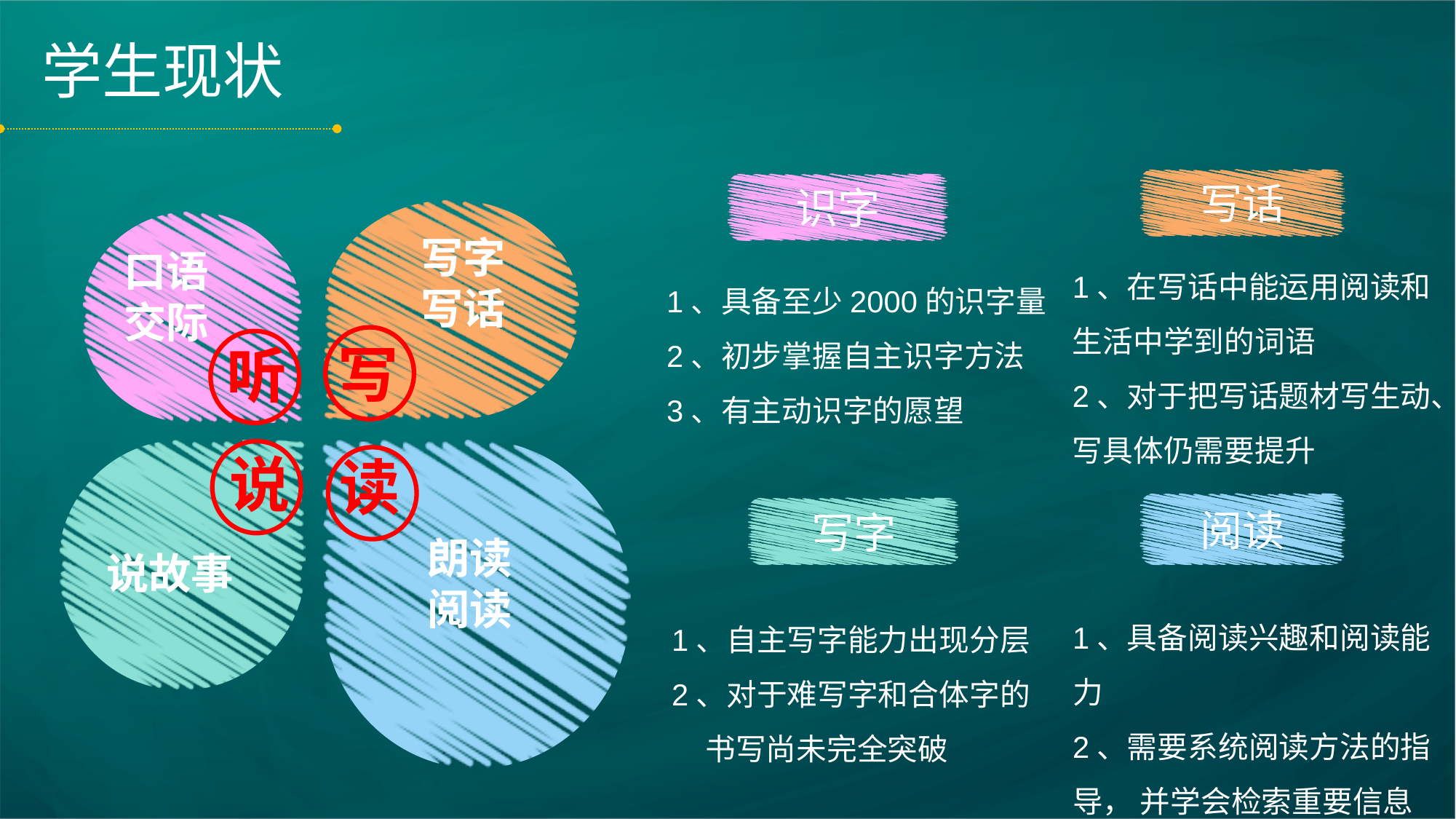

学生现状
写话
1、在写话中能运用阅读和
生活中学到的词语
2、对于把写话题材写生动、
写具体仍需要提升
识字
1、具备至少2000的识字量
2、初步掌握自主识字方法
3、有主动识字的愿望

写字
写话
口语
交际

写
听

说
读

阅读
1、具备阅读兴趣和阅读能力
2、需要系统阅读方法的指导， 并学会检索重要信息
写字
1、自主写字能力出现分层
2、对于难写字和合体字的      书写尚未完全突破
朗读
阅读
说故事